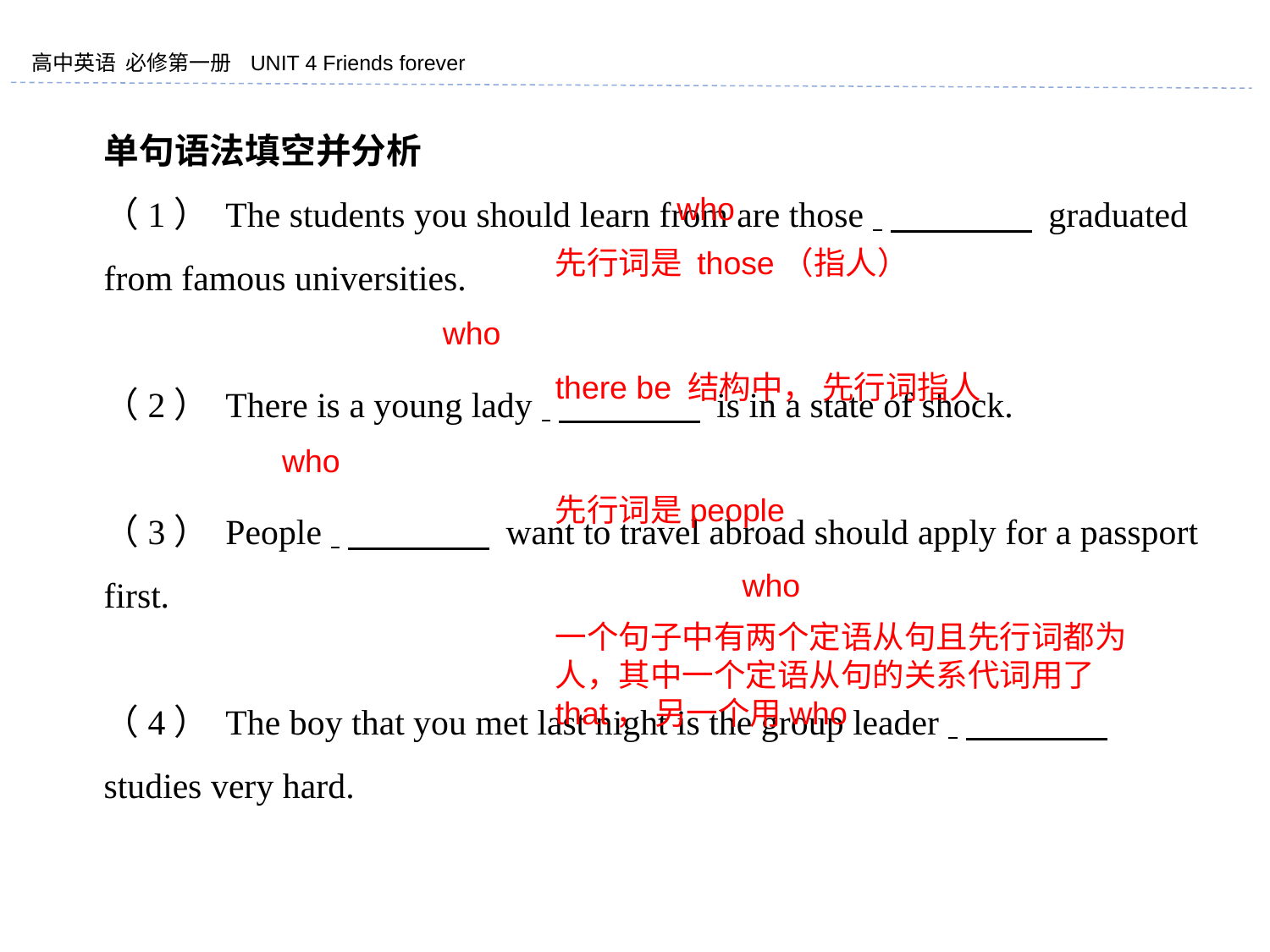

单句语法填空并分析
（1） The students you should learn from are those  　　　　 graduated from famous universities.

（2） There is a young lady  　　　　 is in a state of shock.

（3） People  　　　　 want to travel abroad should apply for a passport first.

（4） The boy that you met last night is the group leader  　　　　 studies very hard.

who
先行词是 those（指人）
who
there be 结构中， 先行词指人
who
先行词是people
who
一个句子中有两个定语从句且先行词都为人，其中一个定语从句的关系代词用了that， 另一个用who